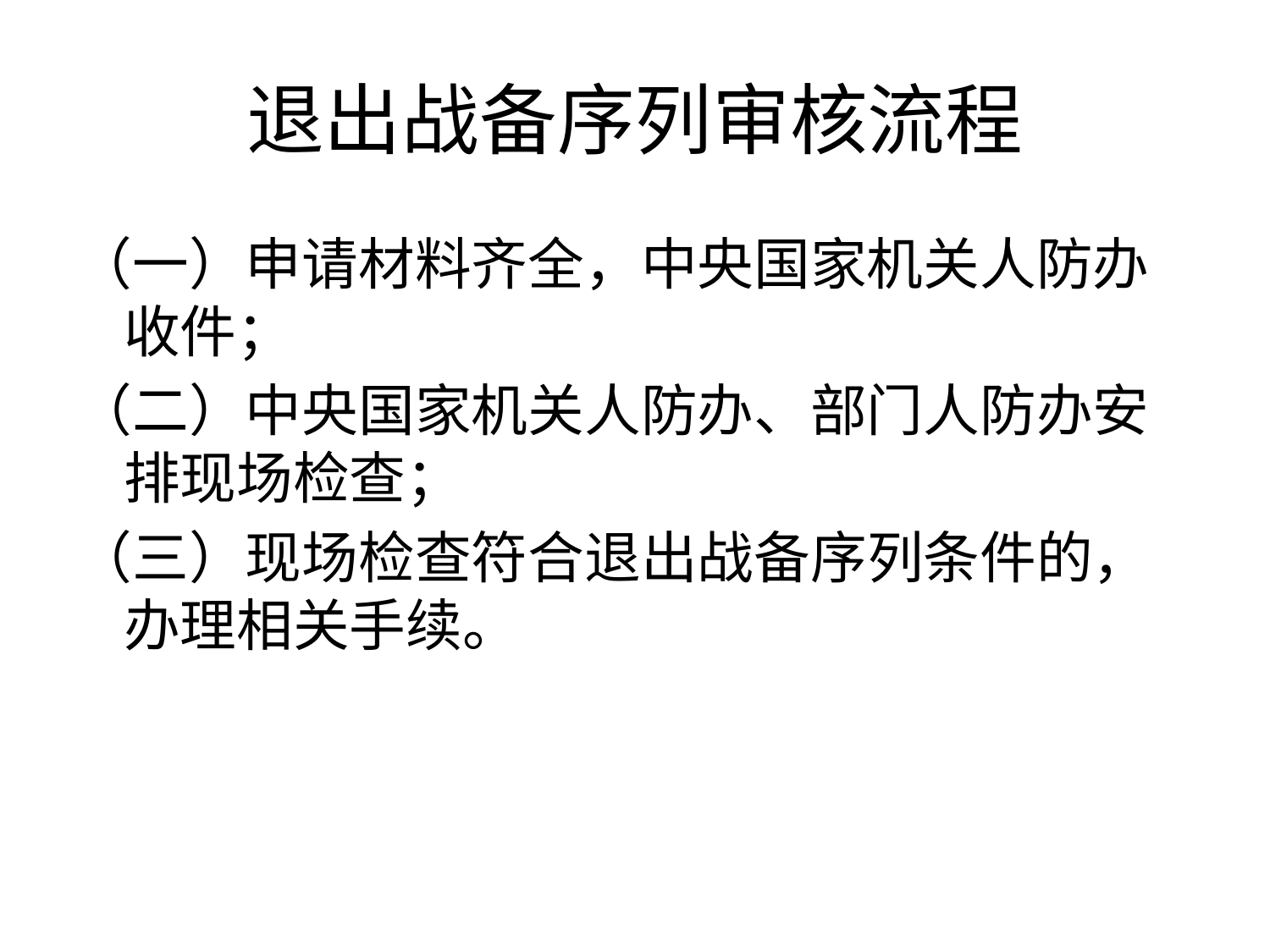

# 退出战备序列审核流程
（一）申请材料齐全，中央国家机关人防办收件；
（二）中央国家机关人防办、部门人防办安排现场检查；
（三）现场检查符合退出战备序列条件的，办理相关手续。